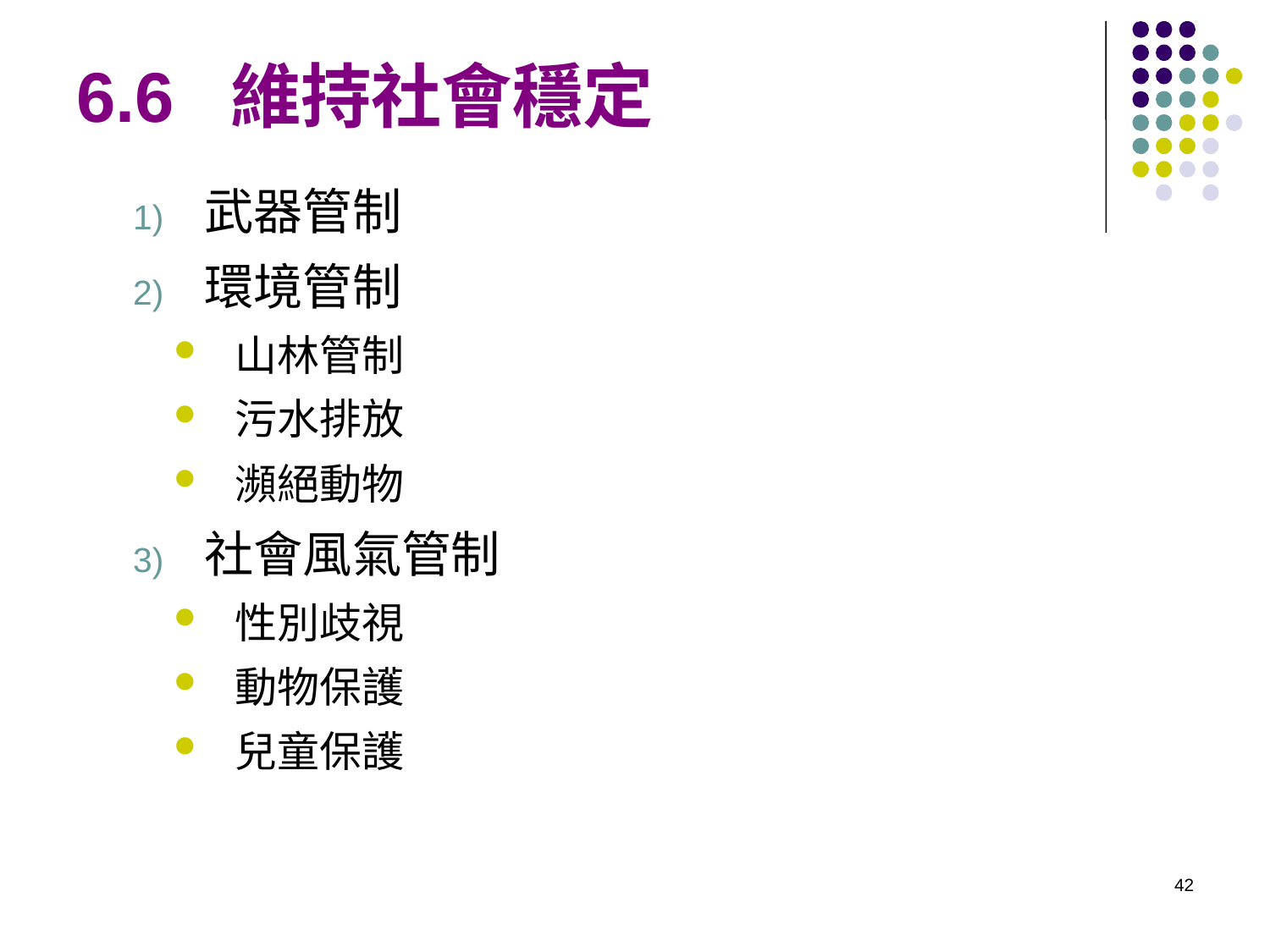

# 6.6  維持社會穩定
武器管制
環境管制
山林管制
污水排放
瀕絕動物
社會風氣管制
性別歧視
動物保護
兒童保護
42